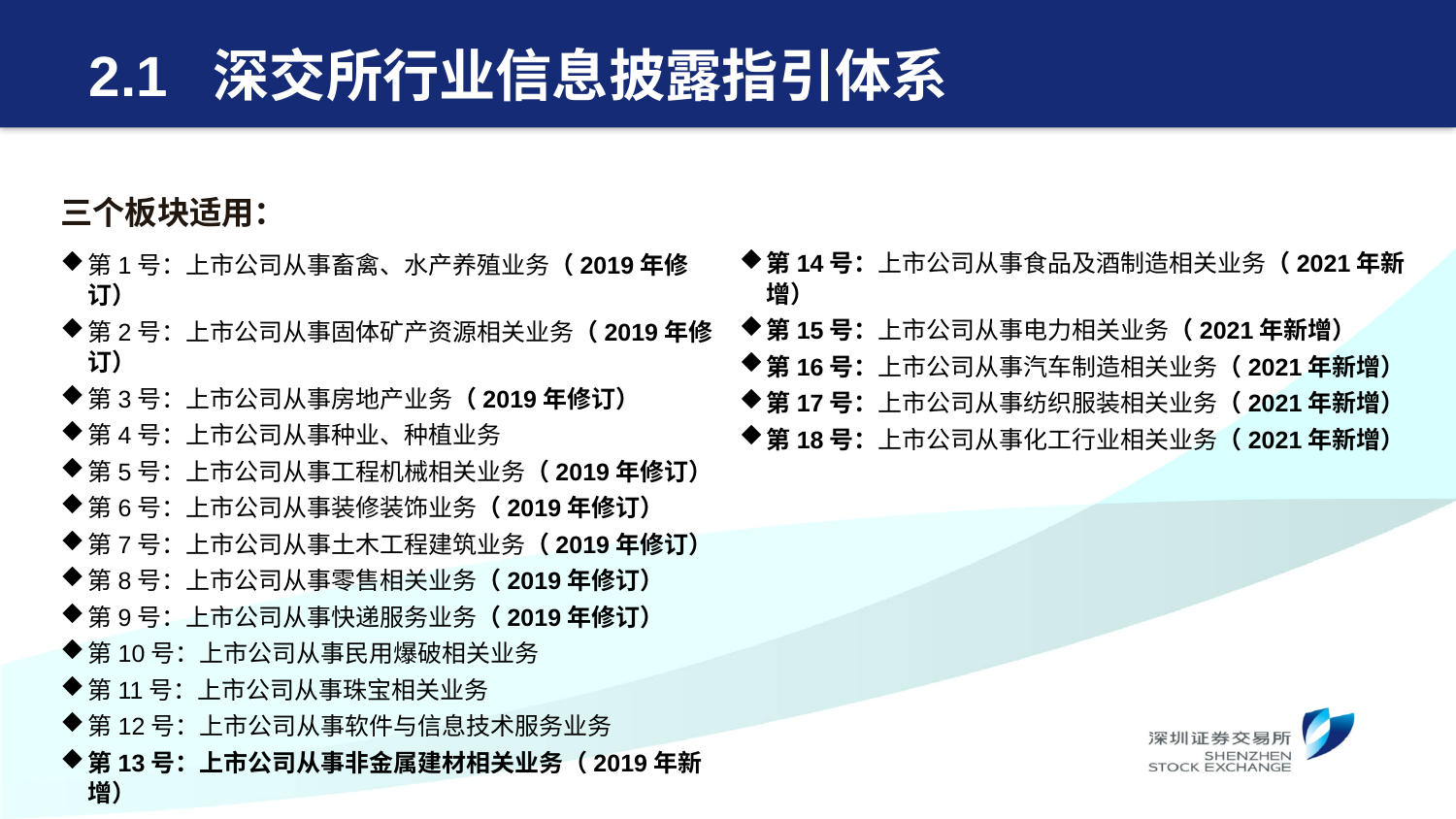

# 2.1  深交所行业信息披露指引体系
三个板块适用：
第1号：上市公司从事畜禽、水产养殖业务（2019年修订）
第2号：上市公司从事固体矿产资源相关业务（2019年修订）
第3号：上市公司从事房地产业务（2019年修订）
第4号：上市公司从事种业、种植业务
第5号：上市公司从事工程机械相关业务（2019年修订）
第6号：上市公司从事装修装饰业务（2019年修订）
第7号：上市公司从事土木工程建筑业务（2019年修订）
第8号：上市公司从事零售相关业务（2019年修订）
第9号：上市公司从事快递服务业务（2019年修订）
第10号：上市公司从事民用爆破相关业务
第11号：上市公司从事珠宝相关业务
第12号：上市公司从事软件与信息技术服务业务
第13号：上市公司从事非金属建材相关业务（2019年新增）
第14号：上市公司从事食品及酒制造相关业务（2021年新增）
第15号：上市公司从事电力相关业务（2021年新增）
第16号：上市公司从事汽车制造相关业务（2021年新增）
第17号：上市公司从事纺织服装相关业务（2021年新增）
第18号：上市公司从事化工行业相关业务（2021年新增）